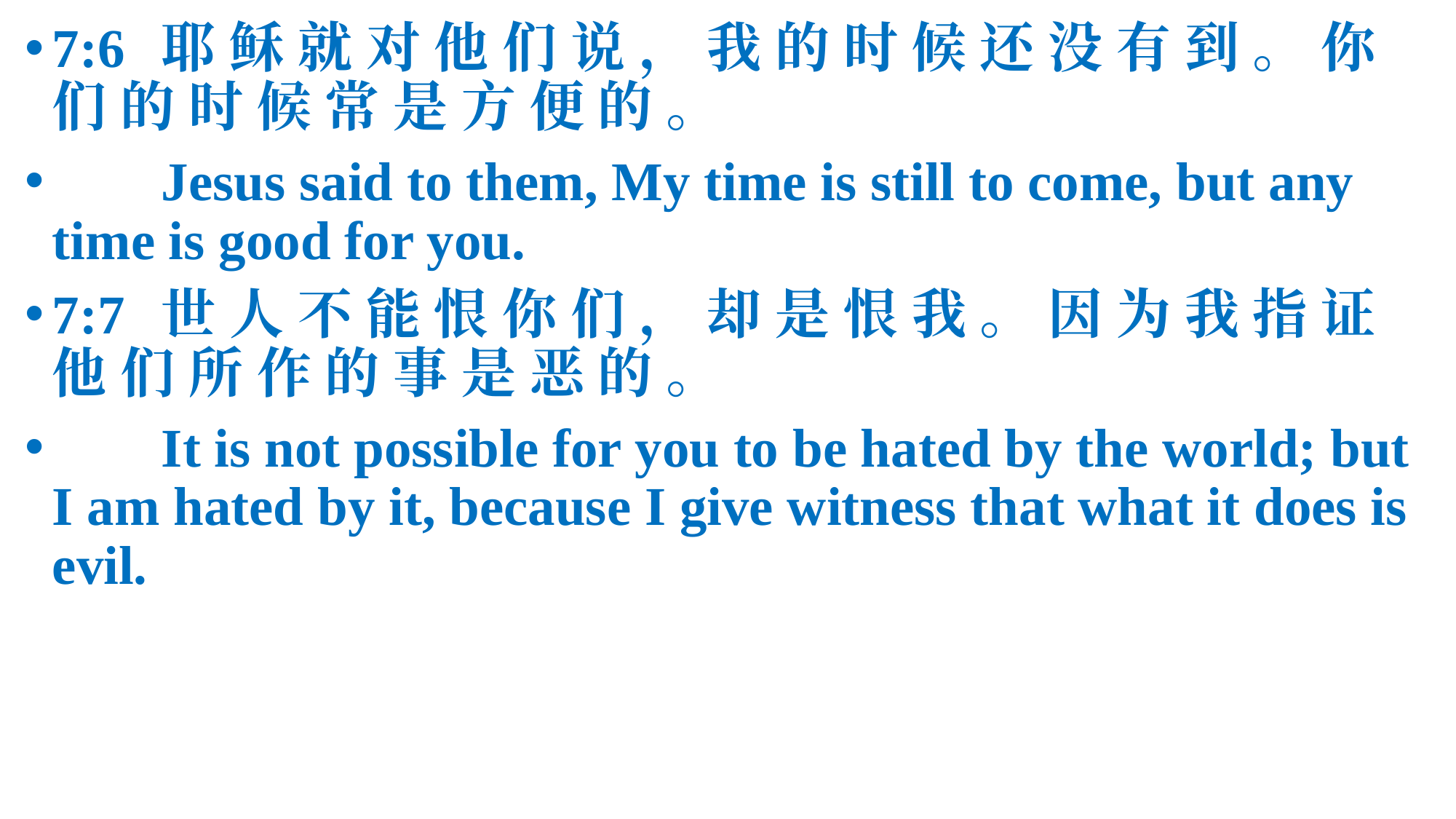

7:6	耶 稣 就 对 他 们 说 ， 我 的 时 候 还 没 有 到 。 你 们 的 时 候 常 是 方 便 的 。
   	Jesus said to them, My time is still to come, but any time is good for you.
7:7	世 人 不 能 恨 你 们 ， 却 是 恨 我 。 因 为 我 指 证 他 们 所 作 的 事 是 恶 的 。
   	It is not possible for you to be hated by the world; but I am hated by it, because I give witness that what it does is evil.